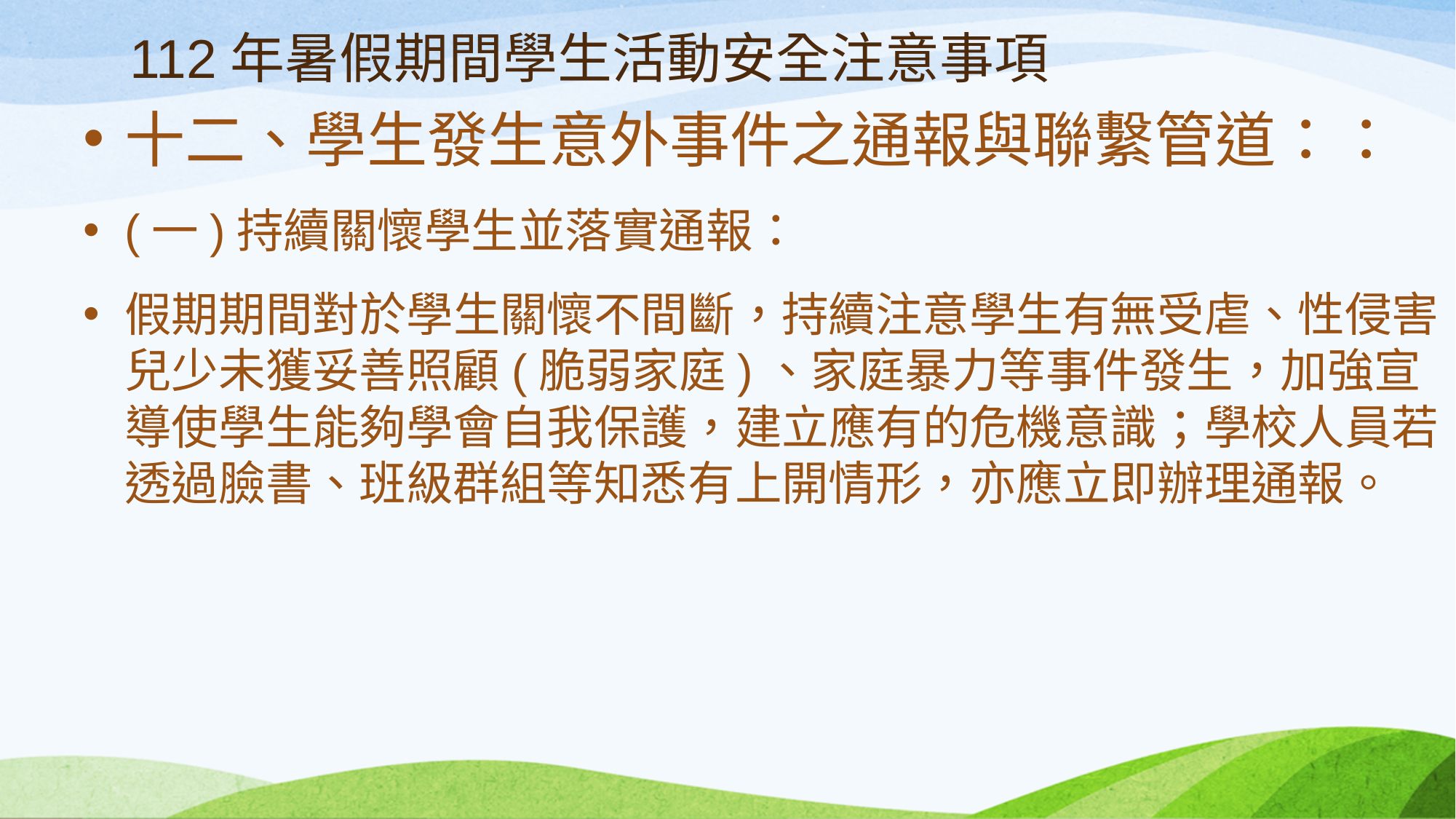

# 112年暑假期間學生活動安全注意事項
十二、學生發生意外事件之通報與聯繫管道：：
(一)持續關懷學生並落實通報：
假期期間對於學生關懷不間斷，持續注意學生有無受虐、性侵害、兒少未獲妥善照顧(脆弱家庭)、家庭暴力等事件發生，加強宣導使學生能夠學會自我保護，建立應有的危機意識；學校人員若透過臉書、班級群組等知悉有上開情形，亦應立即辦理通報。